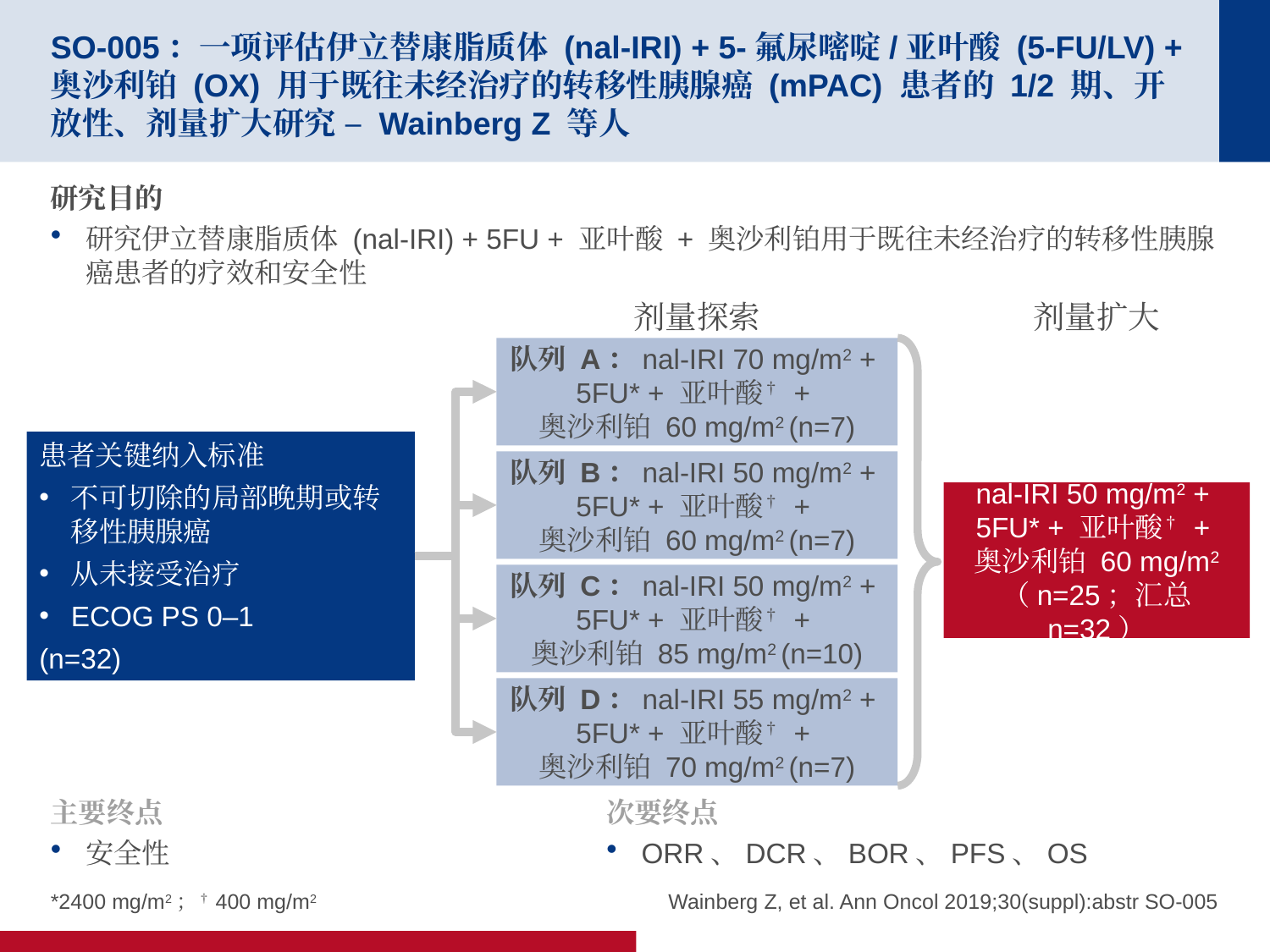

# SO-005：一项评估伊立替康脂质体 (nal-IRI) + 5-氟尿嘧啶/亚叶酸 (5-FU/LV) + 奥沙利铂 (OX) 用于既往未经治疗的转移性胰腺癌 (mPAC) 患者的 1/2 期、开放性、剂量扩大研究 – Wainberg Z 等人
研究目的
研究伊立替康脂质体 (nal-IRI) + 5FU + 亚叶酸 + 奥沙利铂用于既往未经治疗的转移性胰腺癌患者的疗效和安全性
剂量探索
剂量扩大
队列 A：nal-IRI 70 mg/m2 +
5FU* + 亚叶酸† +
奥沙利铂 60 mg/m2 (n=7)

患者关键纳入标准
不可切除的局部晚期或转移性胰腺癌
从未接受治疗
ECOG PS 0–1
(n=32)
队列 B：nal-IRI 50 mg/m2 +
5FU* + 亚叶酸† +
奥沙利铂 60 mg/m2 (n=7)
nal-IRI 50 mg/m2 +
5FU* + 亚叶酸† +
奥沙利铂 60 mg/m2
（n=25；汇总 n=32）
队列 C：nal-IRI 50 mg/m2 +
5FU* + 亚叶酸† +
奥沙利铂 85 mg/m2 (n=10)
队列 D：nal-IRI 55 mg/m2 +
5FU* + 亚叶酸† +
奥沙利铂 70 mg/m2 (n=7)
主要终点
安全性

次要终点
ORR、DCR、BOR、PFS、OS
*2400 mg/m2；†400 mg/m2
Wainberg Z, et al. Ann Oncol 2019;30(suppl):abstr SO-005